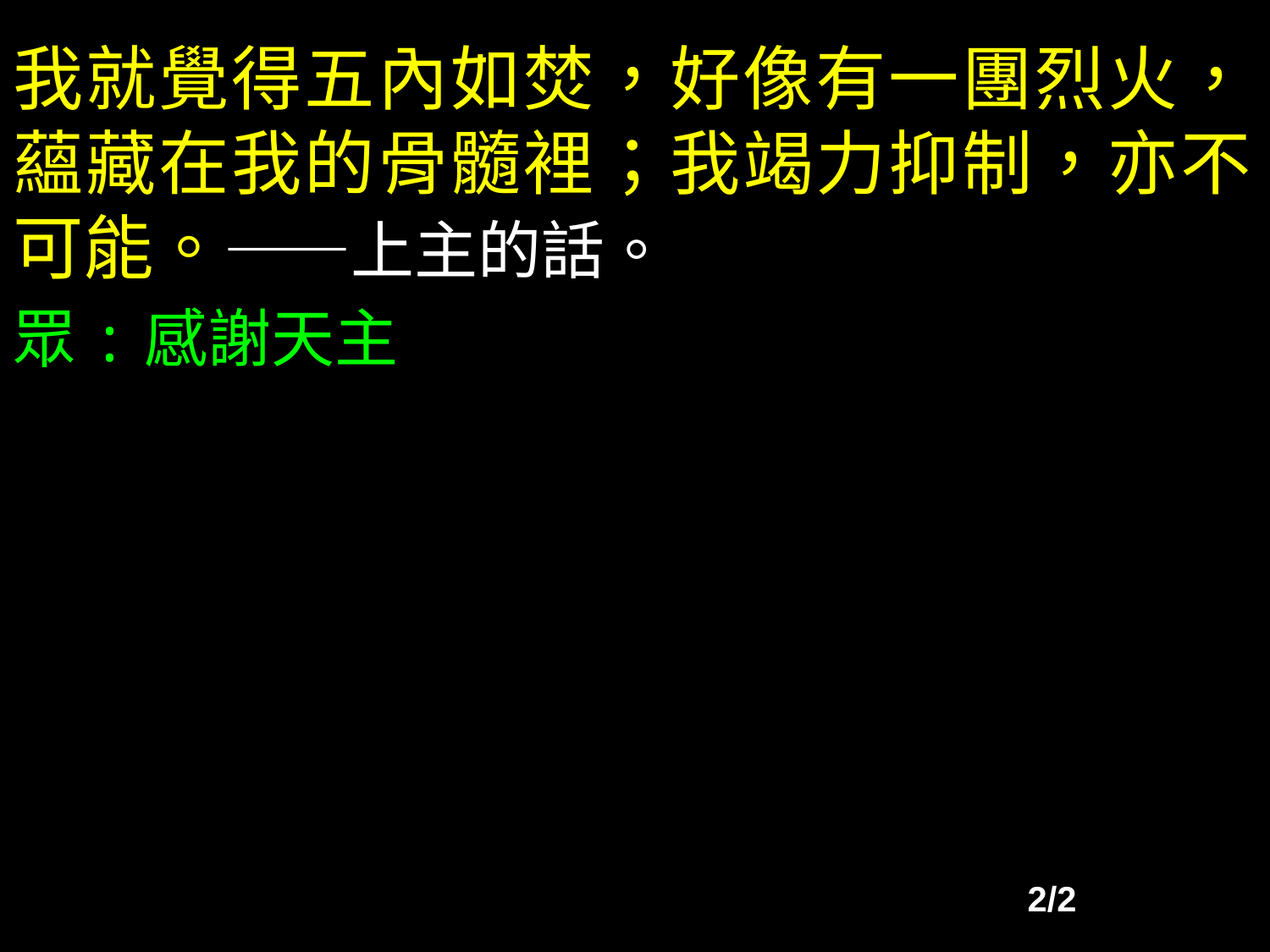

我就覺得五內如焚，好像有一團烈火，蘊藏在我的骨髓裡；我竭力抑制，亦不可能。——上主的話。
眾:感謝天主

2/2